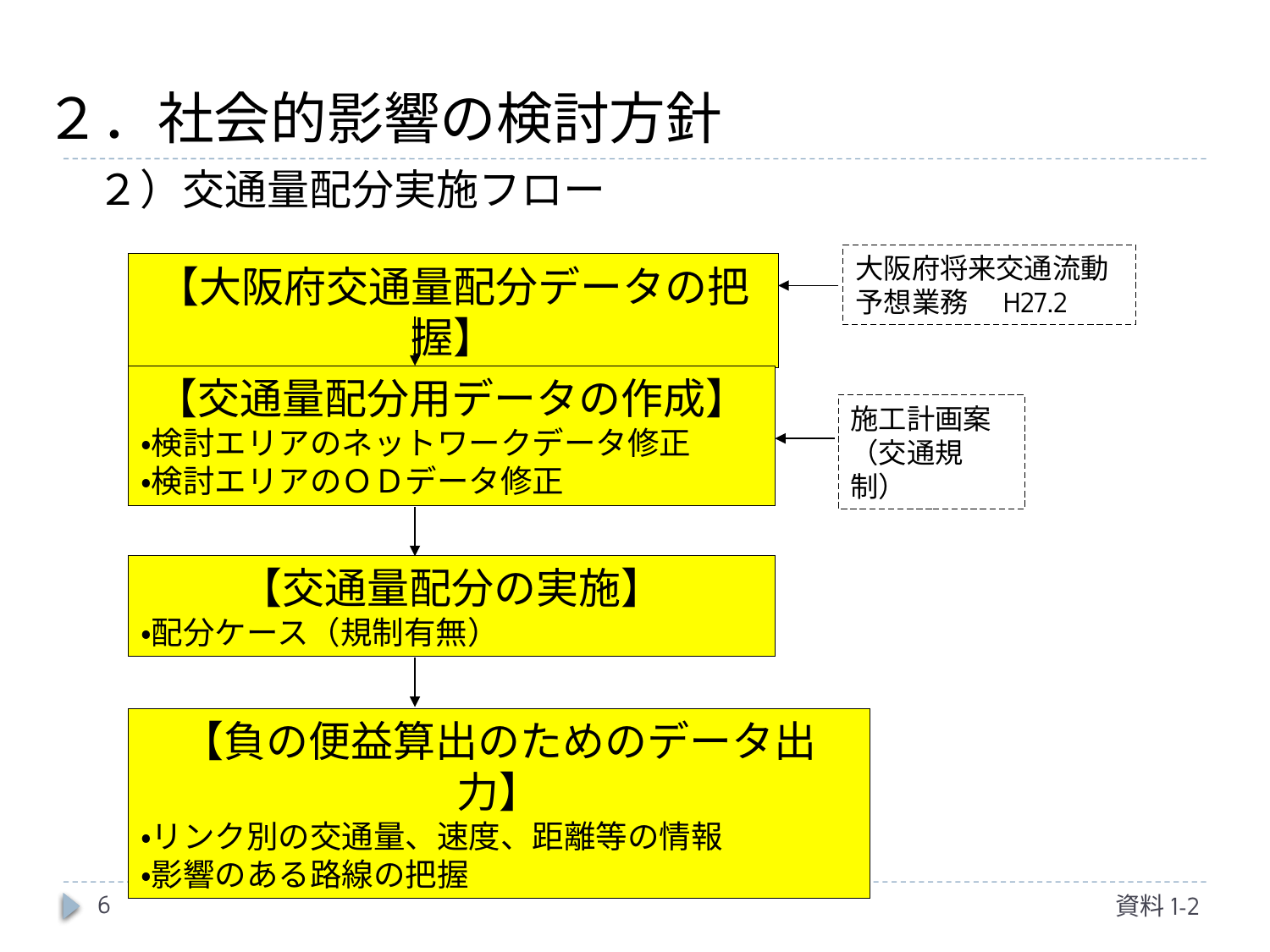

# ２．社会的影響の検討方針
２）交通量配分実施フロー
大阪府将来交通流動
予想業務　H27.2
【大阪府交通量配分データの把握】

【交通量配分用データの作成】
・検討エリアのネットワークデータ修正
・検討エリアのＯＤデータ修正
施工計画案
（交通規制）
【交通量配分の実施】
・配分ケース（規制有無）
【負の便益算出のためのデータ出力】
・リンク別の交通量、速度、距離等の情報
・影響のある路線の把握
6
資料1-2